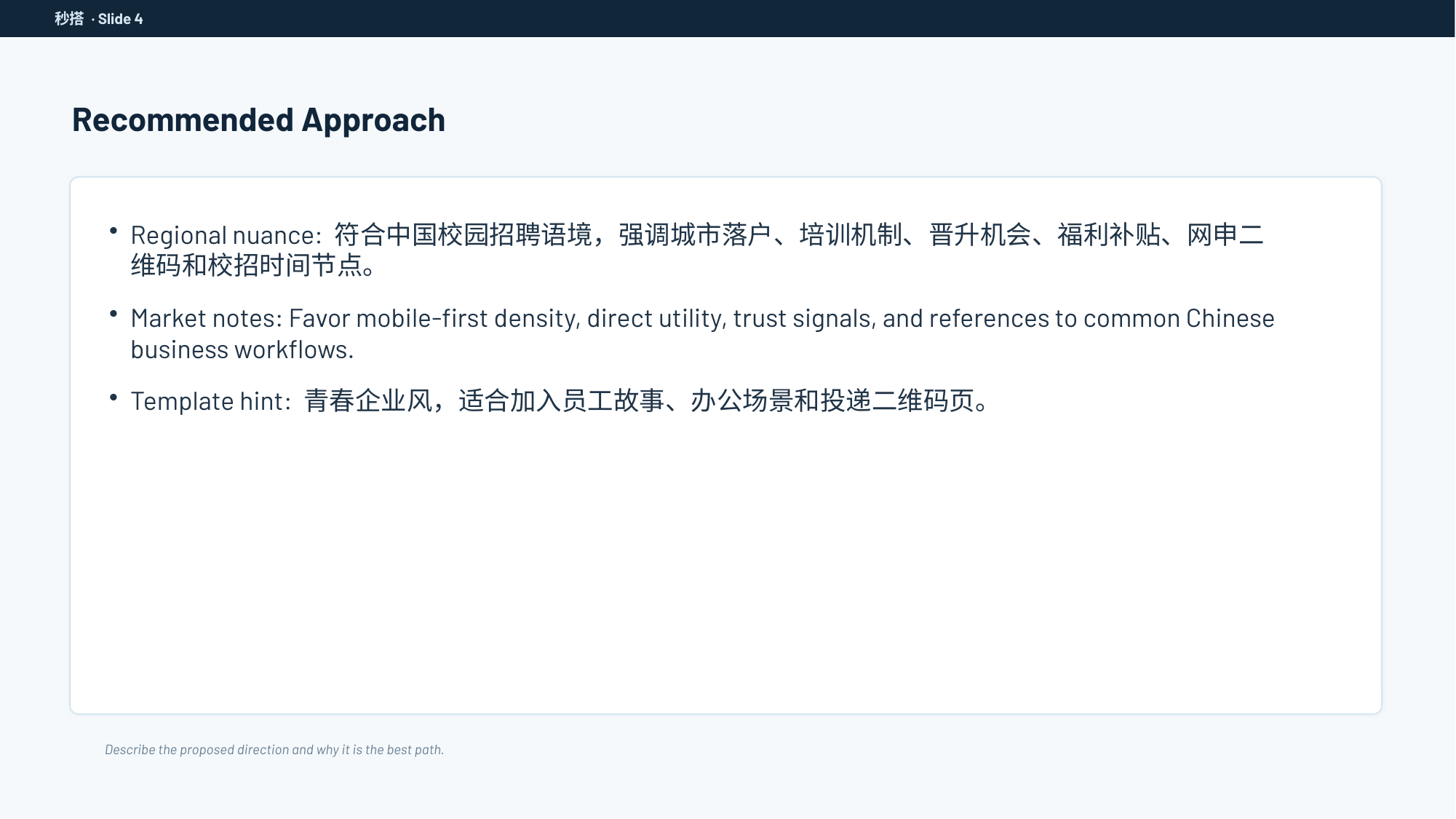

秒搭 · Slide 4
Recommended Approach

Regional nuance: 符合中国校园招聘语境，强调城市落户、培训机制、晋升机会、福利补贴、网申二维码和校招时间节点。
Market notes: Favor mobile-first density, direct utility, trust signals, and references to common Chinese business workflows.
Template hint: 青春企业风，适合加入员工故事、办公场景和投递二维码页。
Describe the proposed direction and why it is the best path.